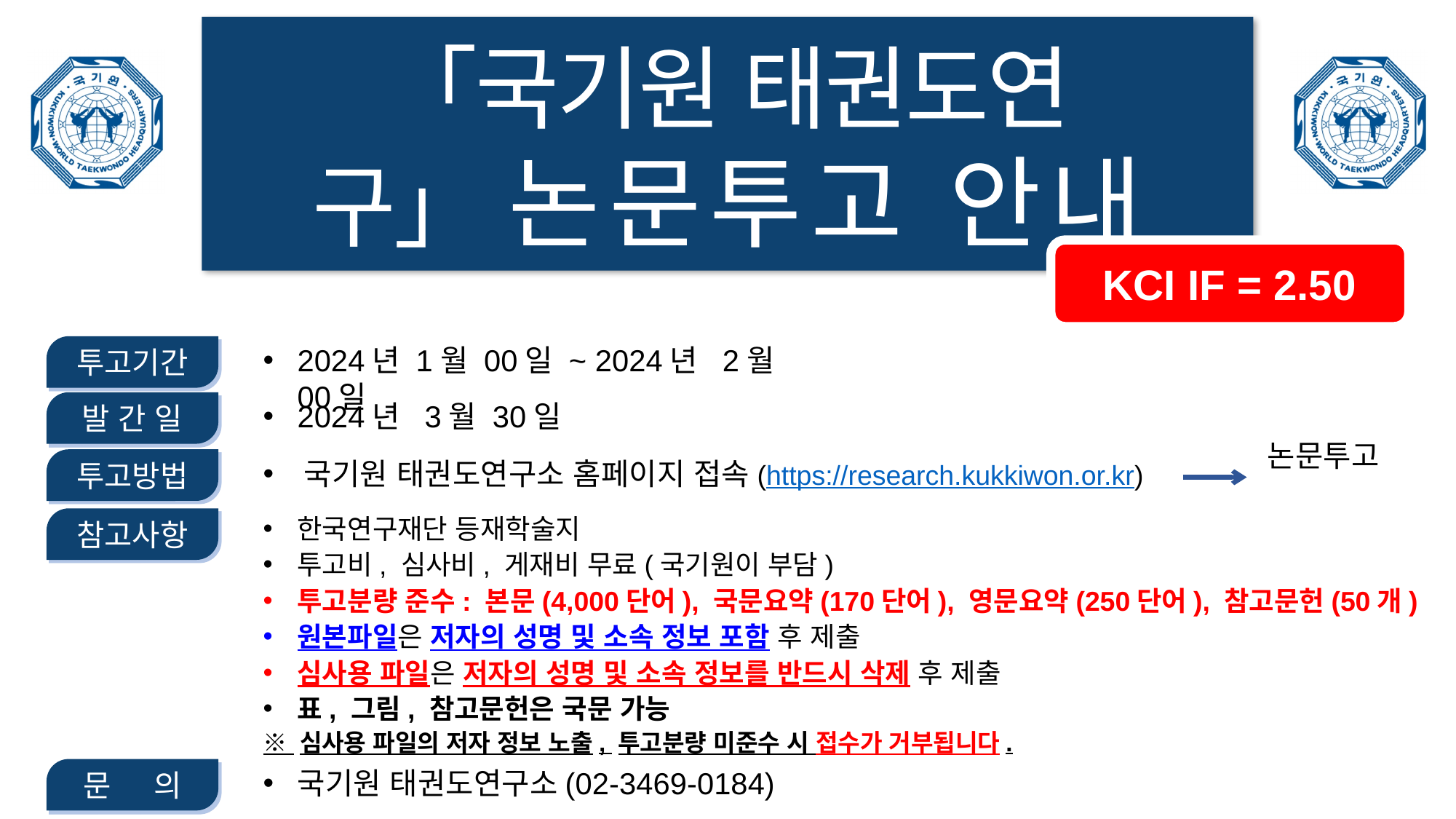

「국기원 태권도연구」 논문투고 안내
KCI IF = 2.50
2024년 1월 00일 ~ 2024년  2월 00일
투고기간
2024년  3월 30일
발 간 일
국기원 태권도연구소 홈페이지 접속(https://research.kukkiwon.or.kr)
투고방법
논문투고
한국연구재단 등재학술지
투고비, 심사비, 게재비 무료(국기원이 부담)
투고분량 준수: 본문(4,000단어), 국문요약(170단어), 영문요약(250단어), 참고문헌(50개)
원본파일은 저자의 성명 및 소속 정보 포함 후 제출
심사용 파일은 저자의 성명 및 소속 정보를 반드시 삭제 후 제출
표, 그림, 참고문헌은 국문 가능
※ 심사용 파일의 저자 정보 노출, 투고분량 미준수 시 접수가 거부됩니다.
참고사항
문     의
국기원 태권도연구소(02-3469-0184)